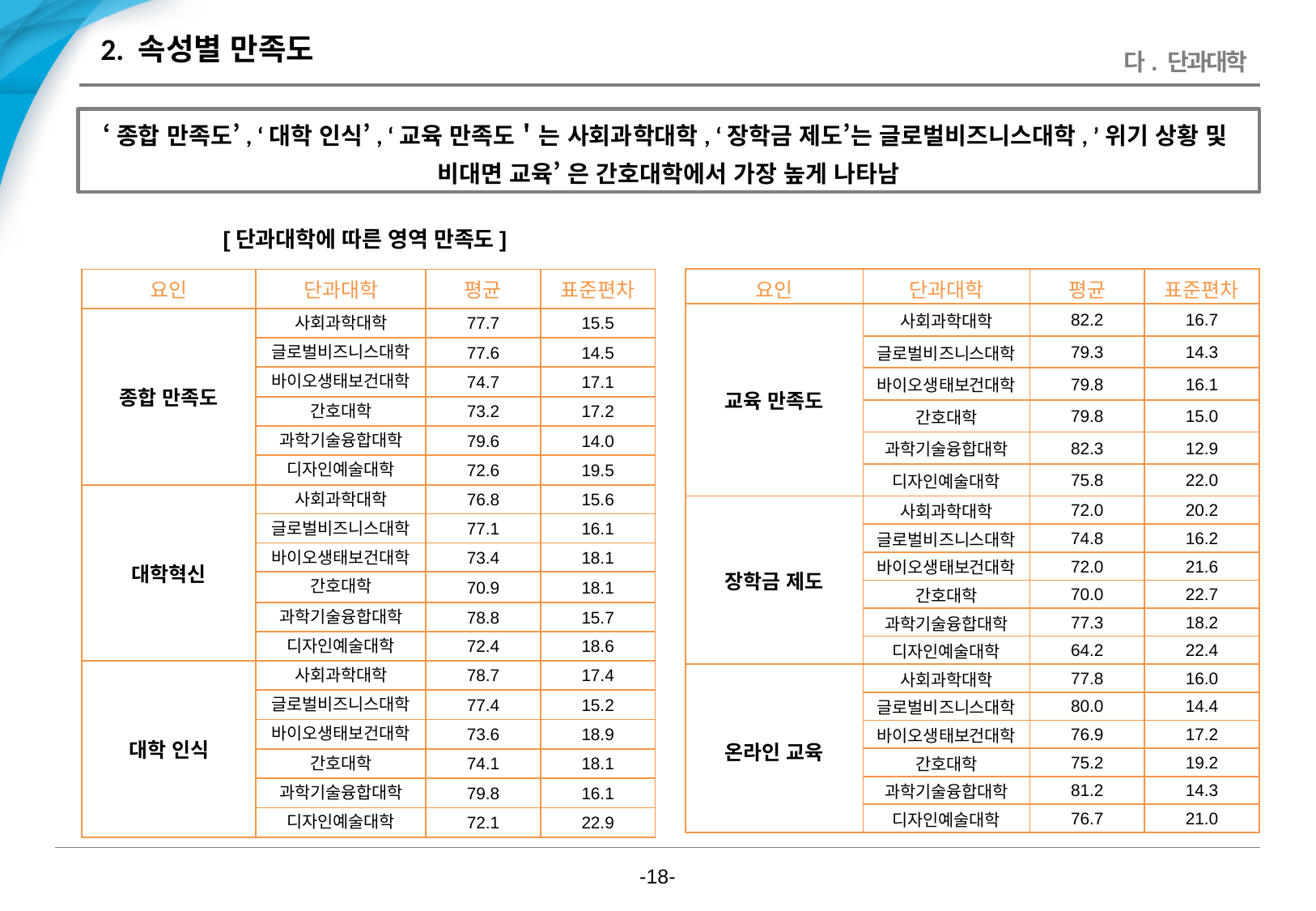

# 2. 속성별 만족도
다. 단과대학
‘종합 만족도’, ‘대학 인식’, ‘교육 만족도＇는 사회과학대학, ‘장학금 제도’는 글로벌비즈니스대학, ’위기 상황 및
비대면 교육’ 은 간호대학에서 가장 높게 나타남
[단과대학에 따른 영역 만족도]
| 요인 | 단과대학 | 평균 | 표준편차 |
| --- | --- | --- | --- |
| 교육 만족도 | 사회과학대학 | 82.2 | 16.7 |
|  | 글로벌비즈니스대학 | 79.3 | 14.3 |
|  | 바이오생태보건대학 | 79.8 | 16.1 |
|  | 간호대학 | 79.8 | 15.0 |
|  | 과학기술융합대학 | 82.3 | 12.9 |
|  | 디자인예술대학 | 75.8 | 22.0 |
| 장학금 제도 | 사회과학대학 | 72.0 | 20.2 |
|  | 글로벌비즈니스대학 | 74.8 | 16.2 |
|  | 바이오생태보건대학 | 72.0 | 21.6 |
|  | 간호대학 | 70.0 | 22.7 |
|  | 과학기술융합대학 | 77.3 | 18.2 |
|  | 디자인예술대학 | 64.2 | 22.4 |
| 온라인 교육 | 사회과학대학 | 77.8 | 16.0 |
|  | 글로벌비즈니스대학 | 80.0 | 14.4 |
|  | 바이오생태보건대학 | 76.9 | 17.2 |
|  | 간호대학 | 75.2 | 19.2 |
|  | 과학기술융합대학 | 81.2 | 14.3 |
|  | 디자인예술대학 | 76.7 | 21.0 |
| 요인 | 단과대학 | 평균 | 표준편차 |
| --- | --- | --- | --- |
| 종합 만족도 | 사회과학대학 | 77.7 | 15.5 |
|  | 글로벌비즈니스대학 | 77.6 | 14.5 |
|  | 바이오생태보건대학 | 74.7 | 17.1 |
|  | 간호대학 | 73.2 | 17.2 |
|  | 과학기술융합대학 | 79.6 | 14.0 |
|  | 디자인예술대학 | 72.6 | 19.5 |
| 대학혁신 | 사회과학대학 | 76.8 | 15.6 |
|  | 글로벌비즈니스대학 | 77.1 | 16.1 |
|  | 바이오생태보건대학 | 73.4 | 18.1 |
|  | 간호대학 | 70.9 | 18.1 |
|  | 과학기술융합대학 | 78.8 | 15.7 |
|  | 디자인예술대학 | 72.4 | 18.6 |
| 대학 인식 | 사회과학대학 | 78.7 | 17.4 |
|  | 글로벌비즈니스대학 | 77.4 | 15.2 |
|  | 바이오생태보건대학 | 73.6 | 18.9 |
|  | 간호대학 | 74.1 | 18.1 |
|  | 과학기술융합대학 | 79.8 | 16.1 |
|  | 디자인예술대학 | 72.1 | 22.9 |
-18-